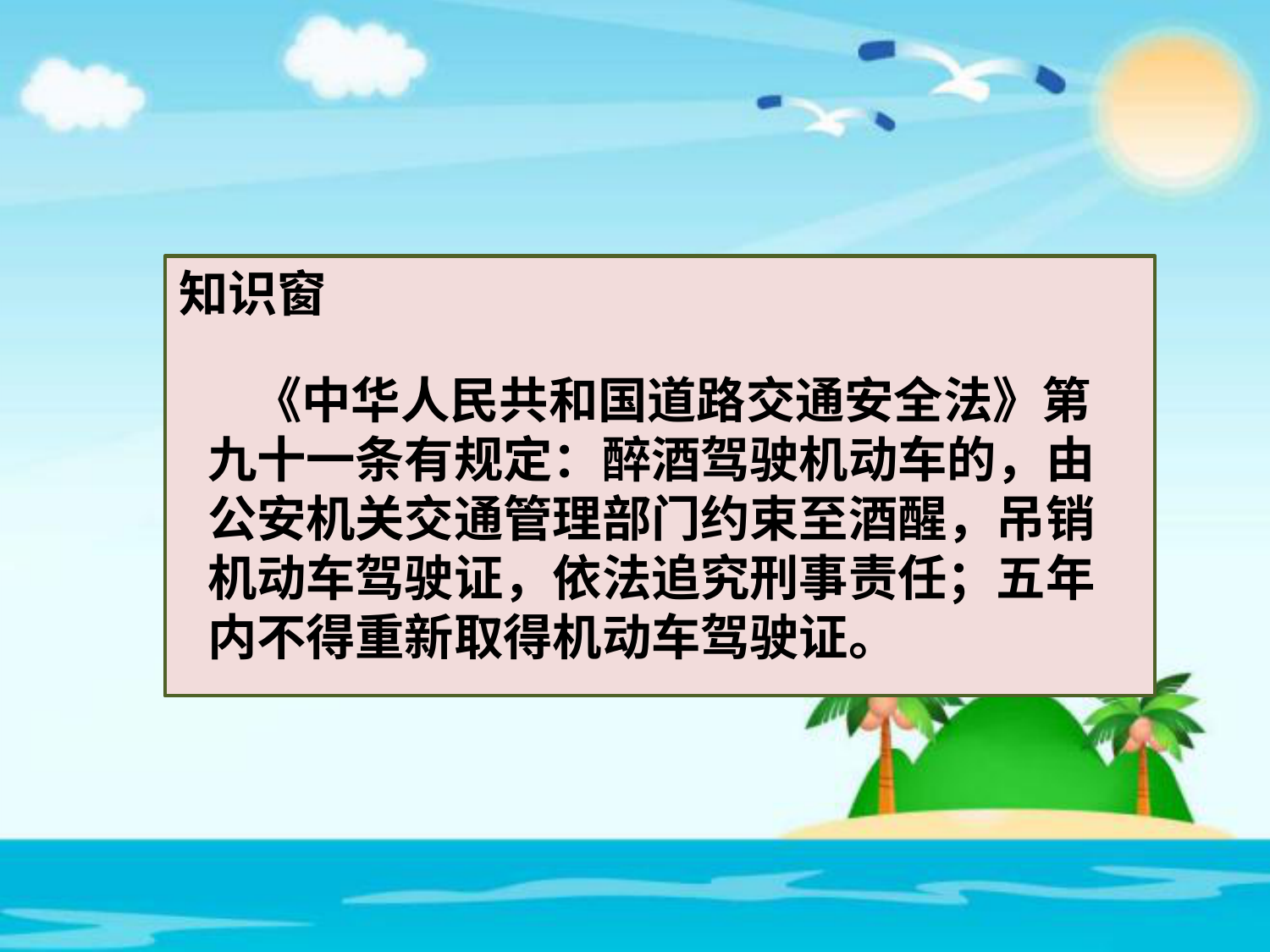

知识窗
   《中华人民共和国道路交通安全法》第九十一条有规定：醉酒驾驶机动车的，由公安机关交通管理部门约束至酒醒，吊销机动车驾驶证，依法追究刑事责任；五年内不得重新取得机动车驾驶证。